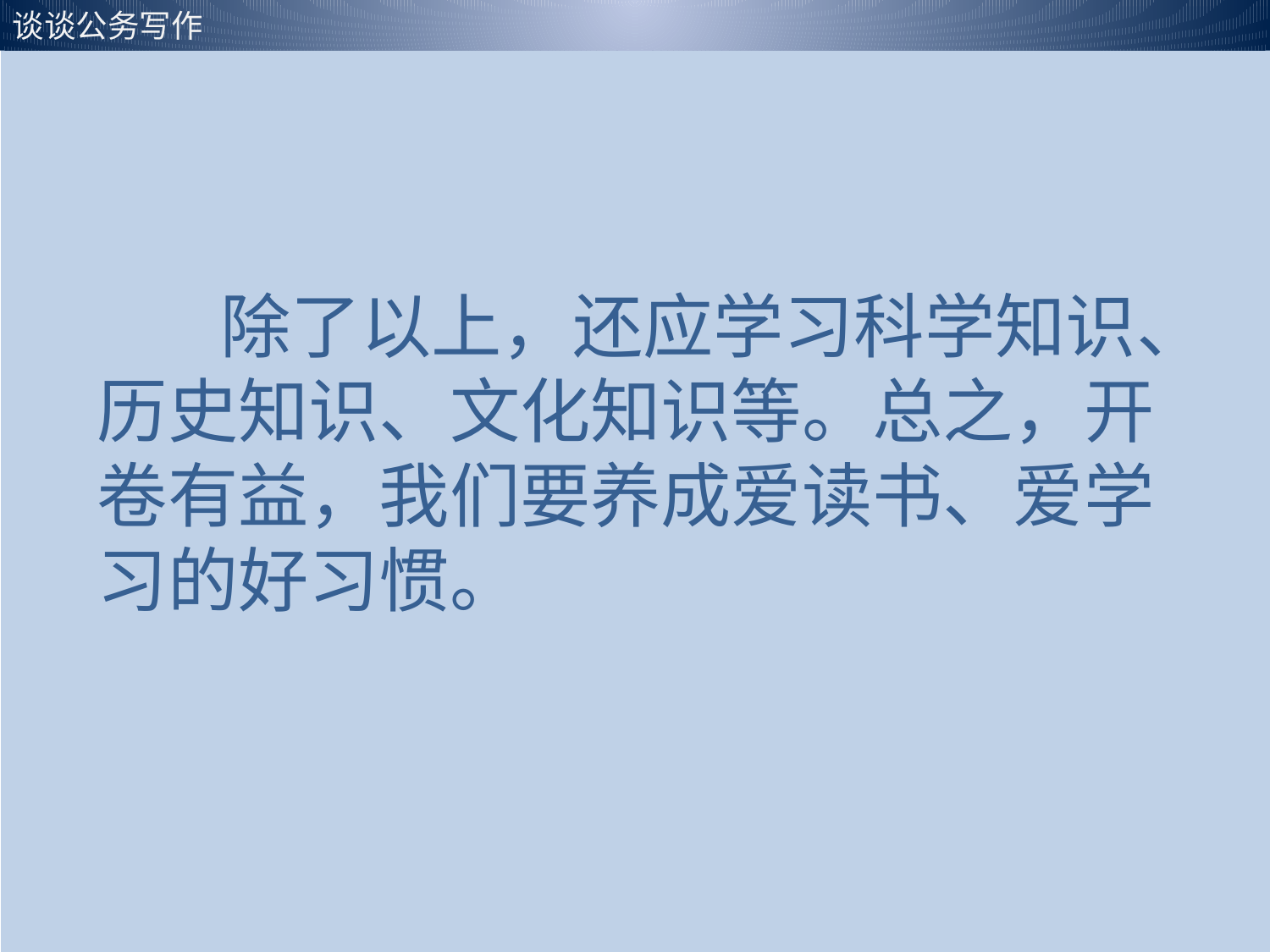

除了以上，还应学习科学知识、历史知识、文化知识等。总之，开卷有益，我们要养成爱读书、爱学习的好习惯。